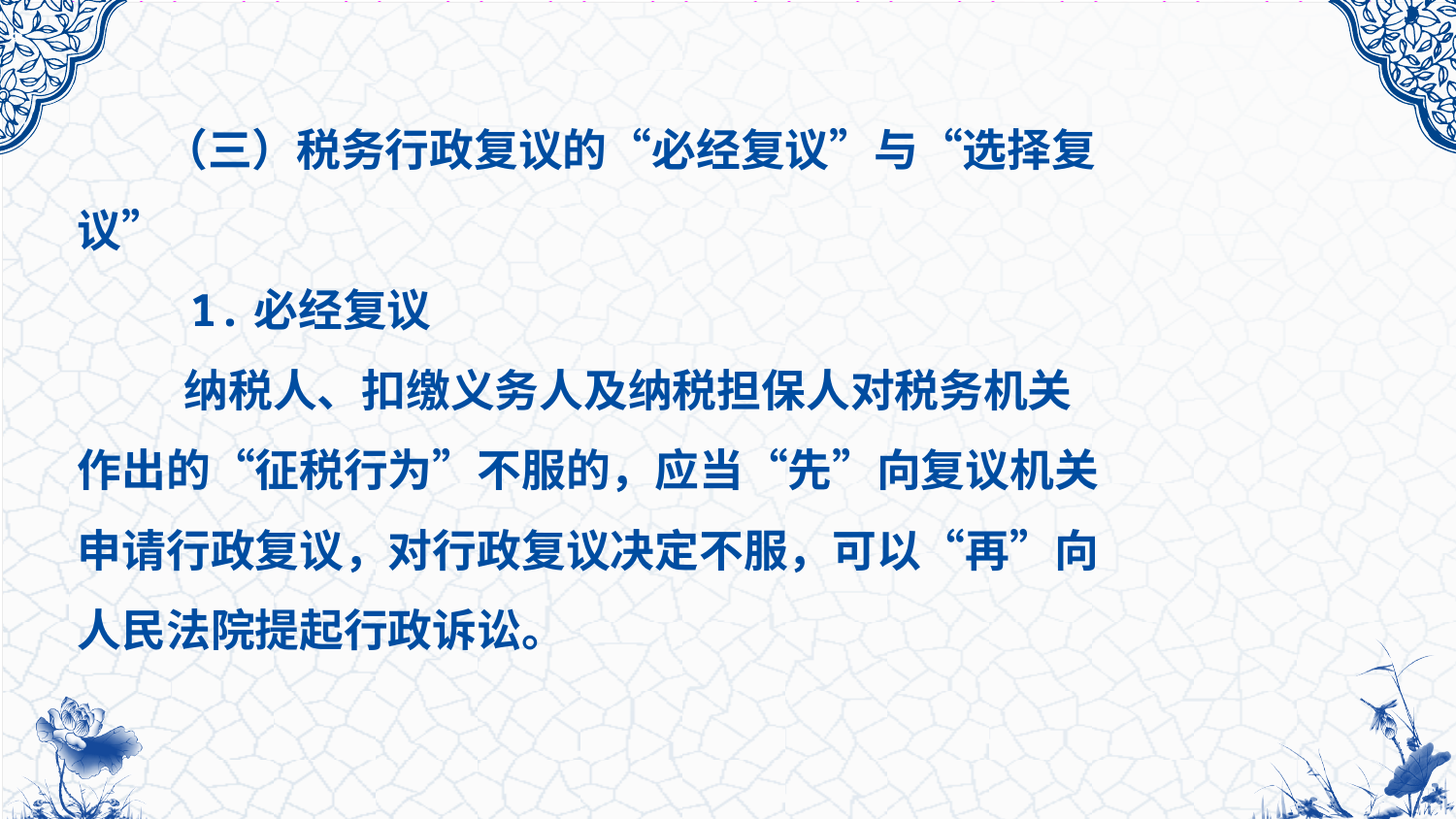

（三）税务行政复议的“必经复议”与“选择复议”
 1.必经复议
 纳税人、扣缴义务人及纳税担保人对税务机关作出的“征税行为”不服的，应当“先”向复议机关申请行政复议，对行政复议决定不服，可以“再”向人民法院提起行政诉讼。